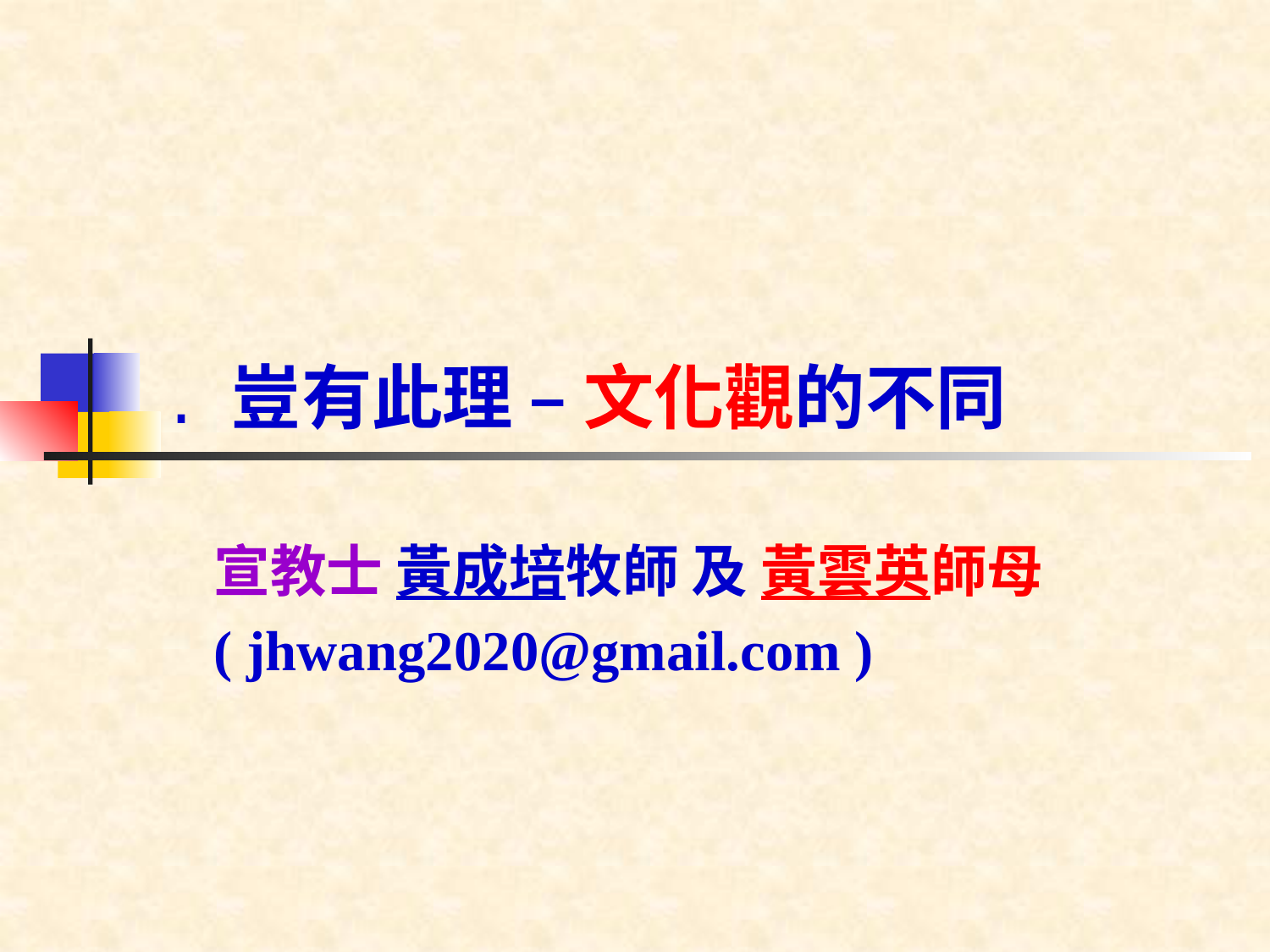

# . 豈有此理 – 文化觀的不同
宣教士 黃成培牧師 及 黃雲英師母
( jhwang2020@gmail.com )